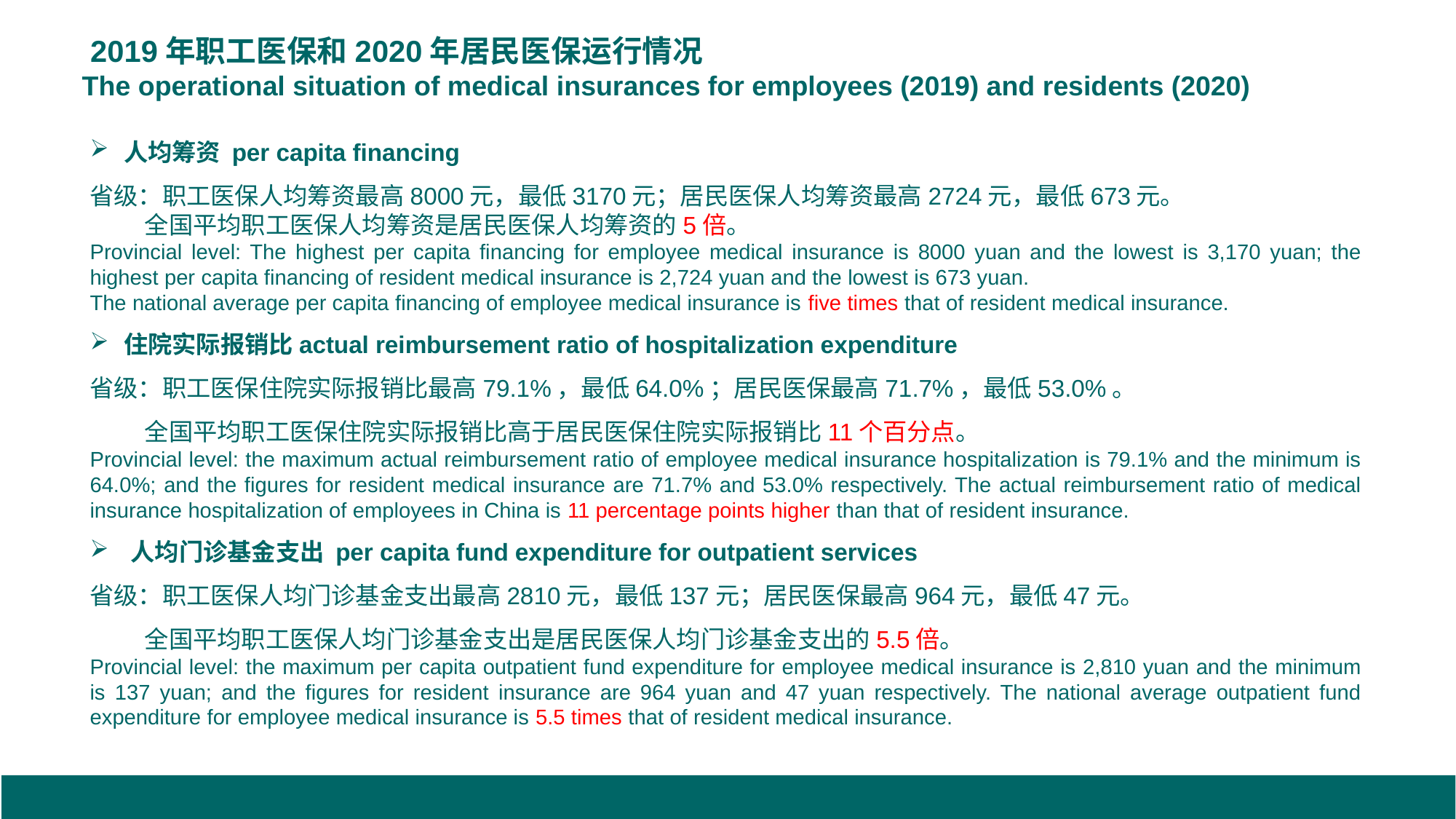

2019年职工医保和2020年居民医保运行情况
The operational situation of medical insurances for employees (2019) and residents (2020)
人均筹资 per capita financing
省级：职工医保人均筹资最高8000元，最低3170元；居民医保人均筹资最高2724元，最低673元。
         全国平均职工医保人均筹资是居民医保人均筹资的5倍。
Provincial level: The highest per capita financing for employee medical insurance is 8000 yuan and the lowest is 3,170 yuan; the highest per capita financing of resident medical insurance is 2,724 yuan and the lowest is 673 yuan.
The national average per capita financing of employee medical insurance is five times that of resident medical insurance.
住院实际报销比actual reimbursement ratio of hospitalization expenditure
省级：职工医保住院实际报销比最高79.1%，最低64.0%；居民医保最高71.7%，最低53.0%。
         全国平均职工医保住院实际报销比高于居民医保住院实际报销比11个百分点。
Provincial level: the maximum actual reimbursement ratio of employee medical insurance hospitalization is 79.1% and the minimum is 64.0%; and the figures for resident medical insurance are 71.7% and 53.0% respectively. The actual reimbursement ratio of medical insurance hospitalization of employees in China is 11 percentage points higher than that of resident insurance.
人均门诊基金支出 per capita fund expenditure for outpatient services
省级：职工医保人均门诊基金支出最高2810元，最低137元；居民医保最高964元，最低47元。
         全国平均职工医保人均门诊基金支出是居民医保人均门诊基金支出的5.5倍。
Provincial level: the maximum per capita outpatient fund expenditure for employee medical insurance is 2,810 yuan and the minimum is 137 yuan; and the figures for resident insurance are 964 yuan and 47 yuan respectively. The national average outpatient fund expenditure for employee medical insurance is 5.5 times that of resident medical insurance.